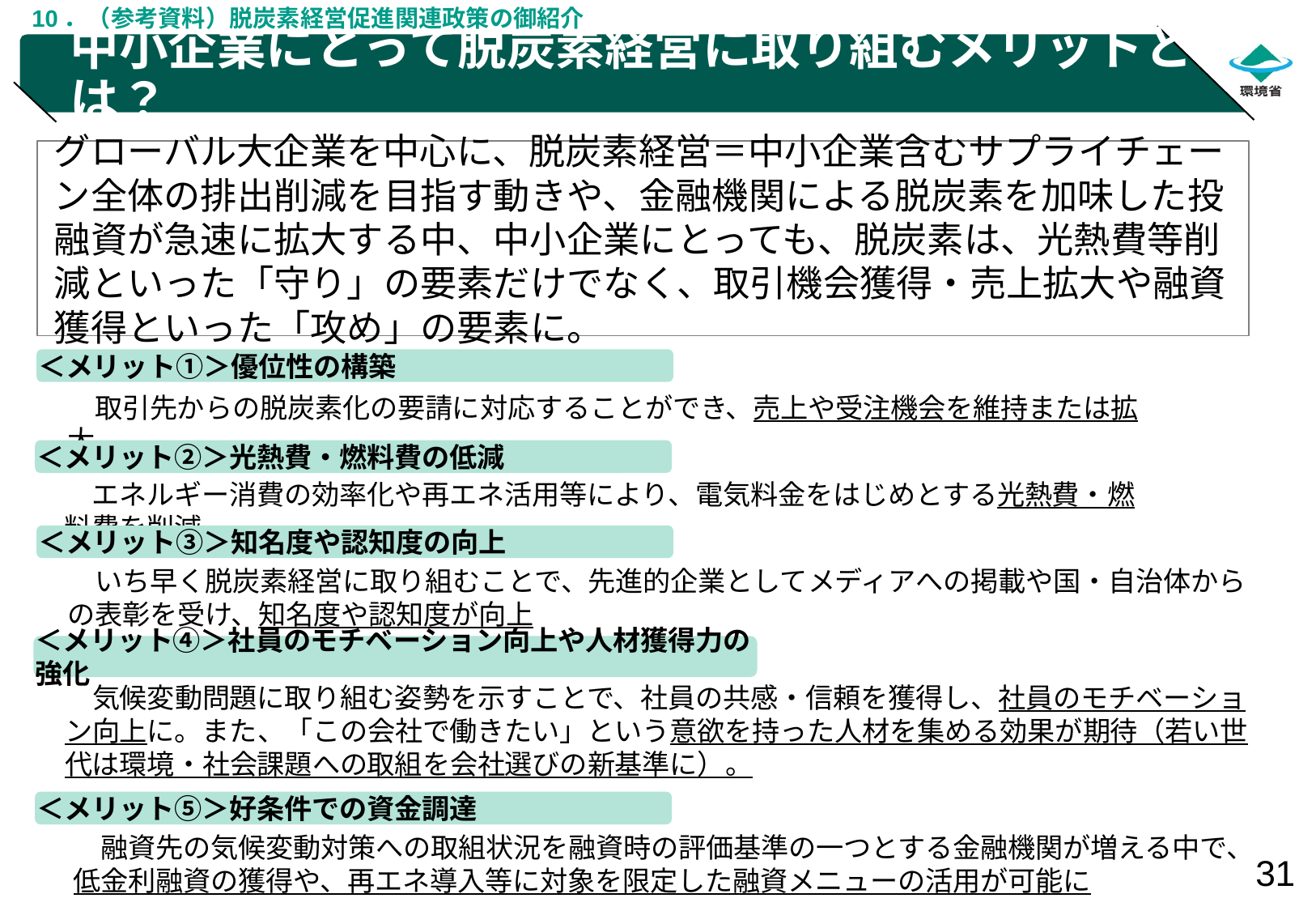

10．（参考資料）脱炭素経営促進関連政策の御紹介
# 中小企業にとって脱炭素経営に取り組むメリットとは？
グローバル大企業を中心に、脱炭素経営＝中小企業含むサプライチェーン全体の排出削減を目指す動きや、金融機関による脱炭素を加味した投融資が急速に拡大する中、中小企業にとっても、脱炭素は、光熱費等削減といった「守り」の要素だけでなく、取引機会獲得・売上拡大や融資獲得といった「攻め」の要素に。
＜メリット①＞優位性の構築
　取引先からの脱炭素化の要請に対応することができ、売上や受注機会を維持または拡大
＜メリット②＞光熱費・燃料費の低減
　エネルギー消費の効率化や再エネ活用等により、電気料金をはじめとする光熱費・燃料費を削減
＜メリット③＞知名度や認知度の向上
　いち早く脱炭素経営に取り組むことで、先進的企業としてメディアへの掲載や国・自治体からの表彰を受け、知名度や認知度が向上
＜メリット④＞社員のモチベーション向上や人材獲得力の強化
　気候変動問題に取り組む姿勢を示すことで、社員の共感・信頼を獲得し、社員のモチベーション向上に。また、「この会社で働きたい」という意欲を持った人材を集める効果が期待（若い世代は環境・社会課題への取組を会社選びの新基準に）。
＜メリット⑤＞好条件での資金調達
　融資先の気候変動対策への取組状況を融資時の評価基準の一つとする金融機関が増える中で、低金利融資の獲得や、再エネ導入等に対象を限定した融資メニューの活用が可能に